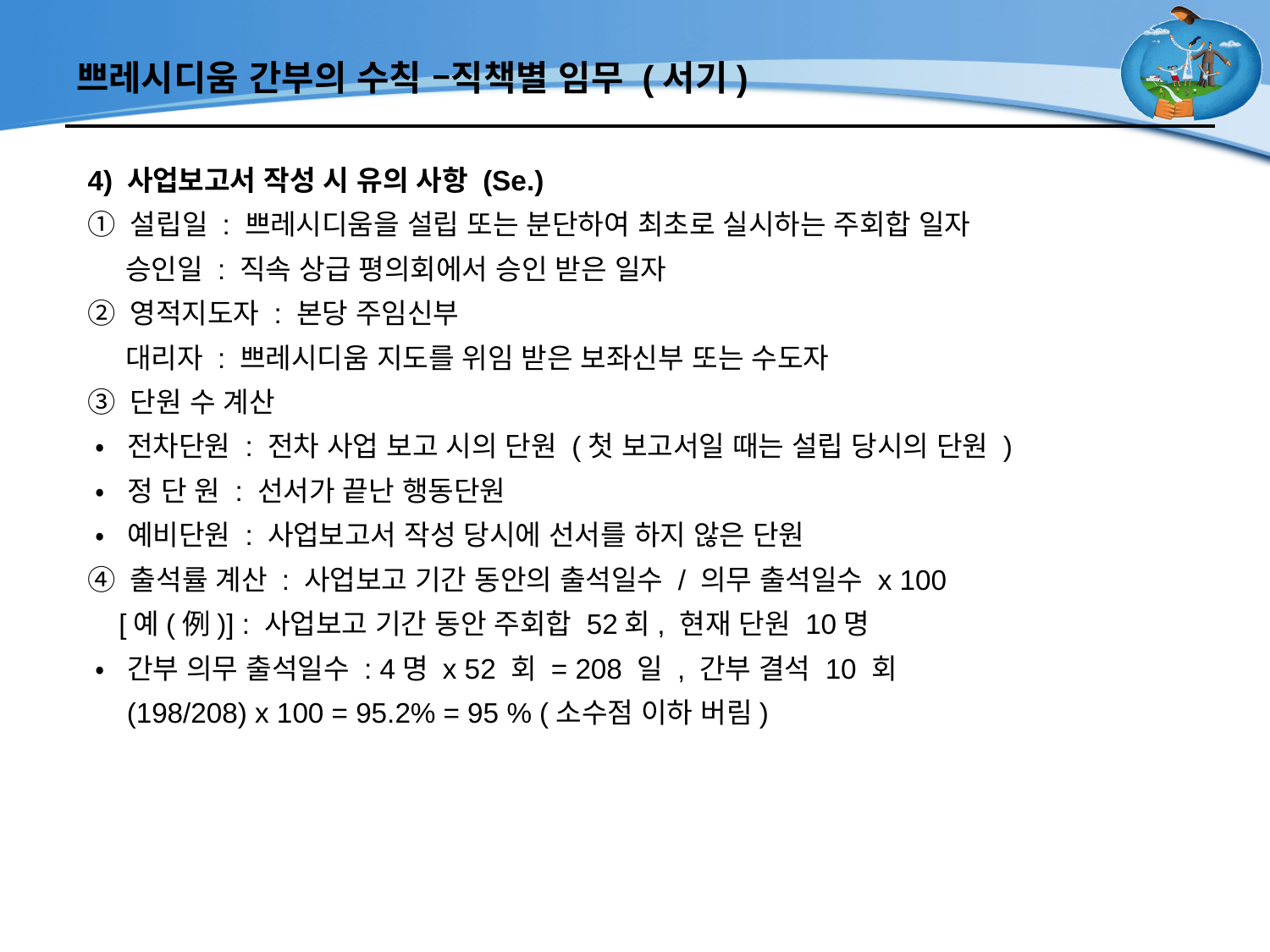

# 쁘레시디움 간부의 수칙 –직책별 임무 (서기)
4) 사업보고서 작성 시 유의 사항 (Se.)
① 설립일 : 쁘레시디움을 설립 또는 분단하여 최초로 실시하는 주회합 일자
    승인일 : 직속 상급 평의회에서 승인 받은 일자
② 영적지도자 : 본당 주임신부
    대리자 : 쁘레시디움 지도를 위임 받은 보좌신부 또는 수도자
③ 단원 수 계산
 •  전차단원 : 전차 사업 보고 시의 단원 (첫 보고서일 때는 설립 당시의 단원 )
 •  정 단 원 : 선서가 끝난 행동단원
 •  예비단원 : 사업보고서 작성 당시에 선서를 하지 않은 단원
④ 출석률 계산 : 사업보고 기간 동안의 출석일수 / 의무 출석일수 x 100
    [예(例)] : 사업보고 기간 동안 주회합 52회, 현재 단원 10명
 •  간부 의무 출석일수 : 4명 x 52 회 = 208 일 , 간부 결석 10 회
     (198/208) x 100 = 95.2% = 95 % (소수점 이하 버림)